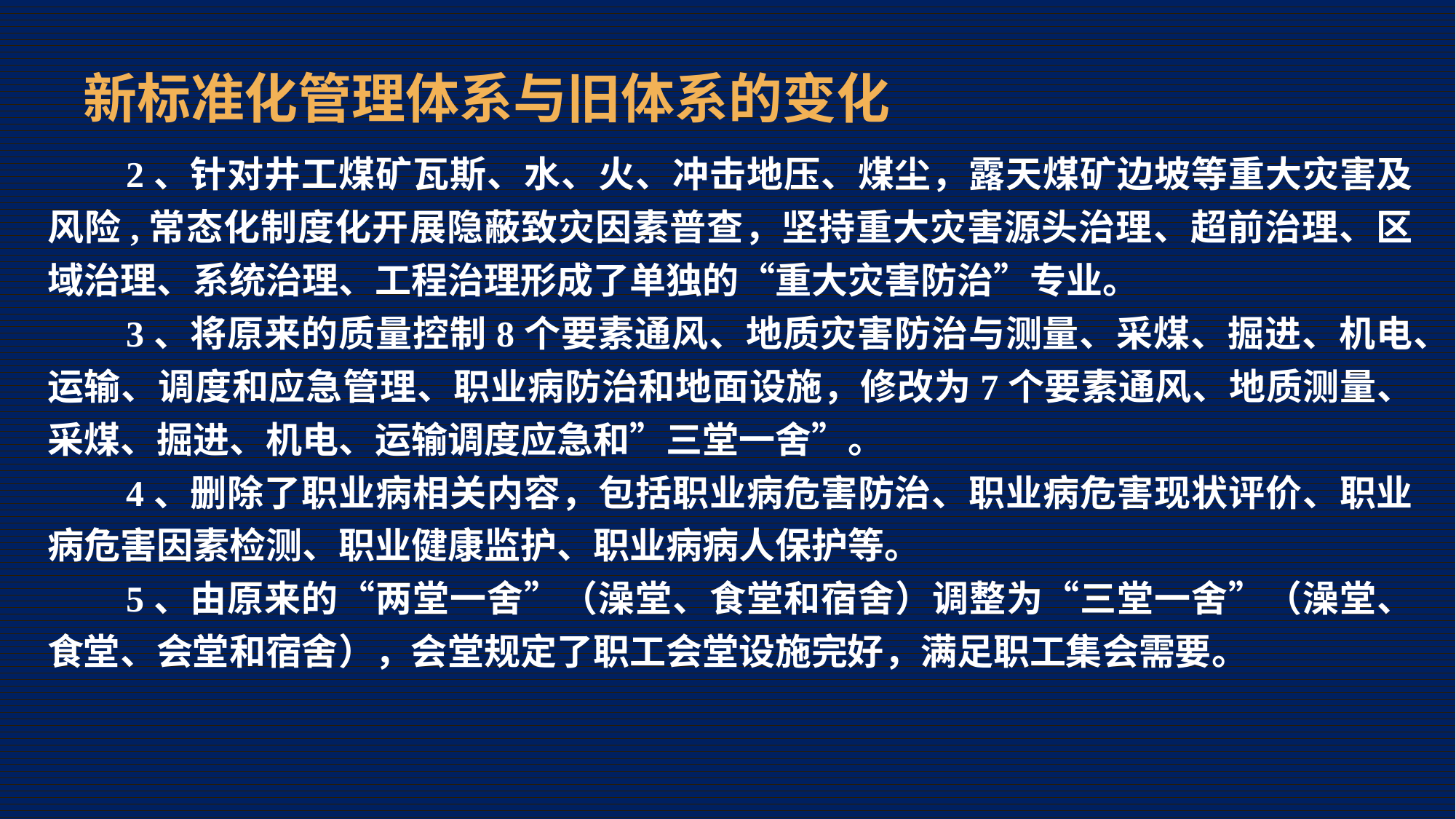

# 新标准化管理体系与旧体系的变化
        2、针对井工煤矿瓦斯、水、火、冲击地压、煤尘，露天煤矿边坡等重大灾害及风险,常态化制度化开展隐蔽致灾因素普查，坚持重大灾害源头治理、超前治理、区域治理、系统治理、工程治理形成了单独的“重大灾害防治”专业。
        3、将原来的质量控制8个要素通风、地质灾害防治与测量、采煤、掘进、机电、运输、调度和应急管理、职业病防治和地面设施，修改为7个要素通风、地质测量、采煤、掘进、机电、运输调度应急和”三堂一舍”。
        4、删除了职业病相关内容，包括职业病危害防治、职业病危害现状评价、职业病危害因素检测、职业健康监护、职业病病人保护等。
        5、由原来的“两堂一舍”（澡堂、食堂和宿舍）调整为“三堂一舍”（澡堂、食堂、会堂和宿舍），会堂规定了职工会堂设施完好，满足职工集会需要。